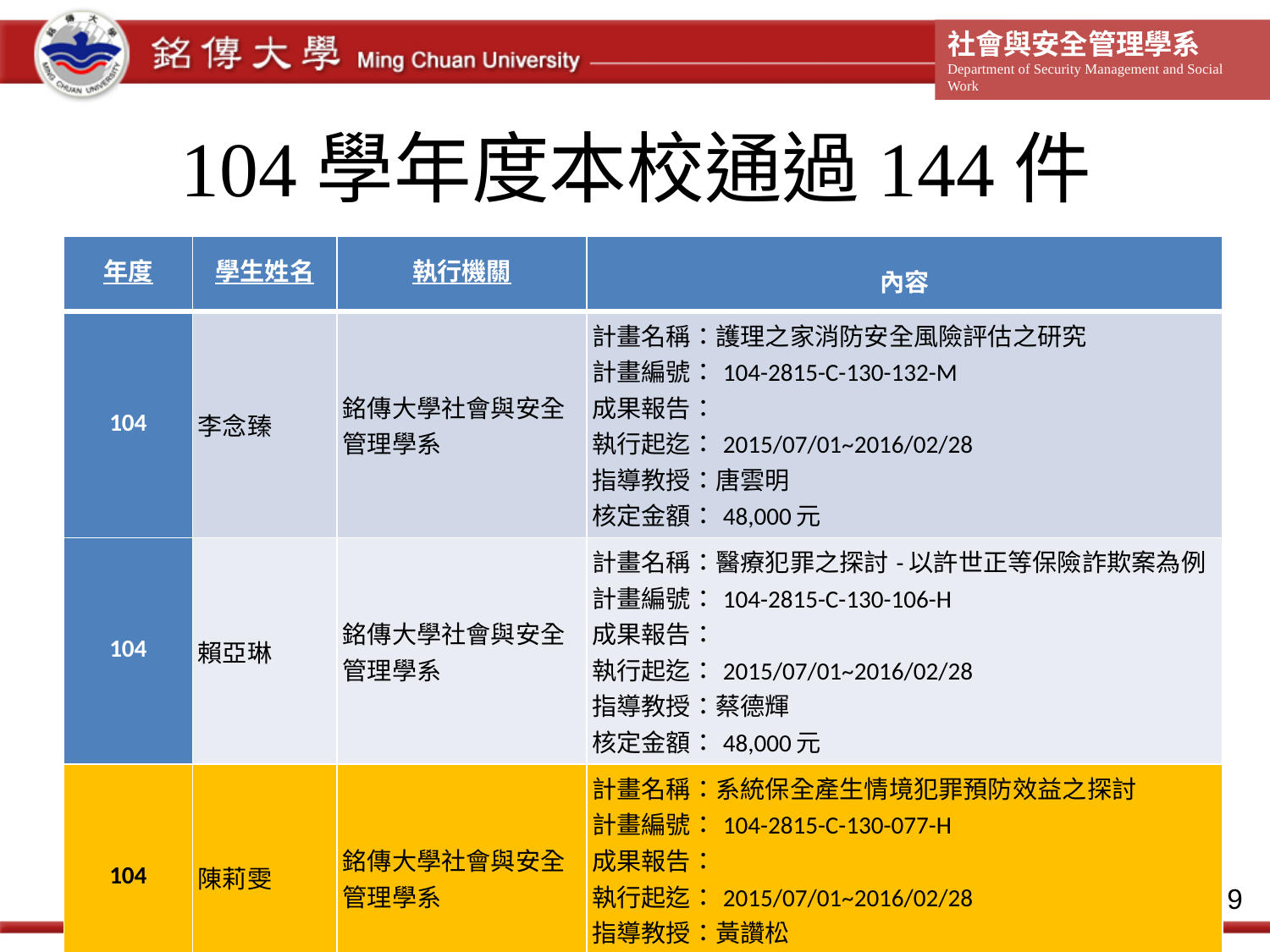

# 104學年度本校通過144件
| 年度 | 學生姓名 | 執行機關 | 內容 |
| --- | --- | --- | --- |
| 104 | 李念臻 | 銘傳大學社會與安全管理學系 | 計畫名稱：護理之家消防安全風險評估之研究 計畫編號：104-2815-C-130-132-M 成果報告： 執行起迄：2015/07/01~2016/02/28 指導教授：唐雲明 核定金額：48,000元 |
| 104 | 賴亞琳 | 銘傳大學社會與安全管理學系 | 計畫名稱：醫療犯罪之探討-以許世正等保險詐欺案為例 計畫編號：104-2815-C-130-106-H 成果報告： 執行起迄：2015/07/01~2016/02/28 指導教授：蔡德輝 核定金額：48,000元 |
| 104 | 陳莉雯 | 銘傳大學社會與安全管理學系 | 計畫名稱：系統保全產生情境犯罪預防效益之探討 計畫編號：104-2815-C-130-077-H 成果報告： 執行起迄：2015/07/01~2016/02/28 指導教授：黃讚松 核定金額：48,000元 |
9